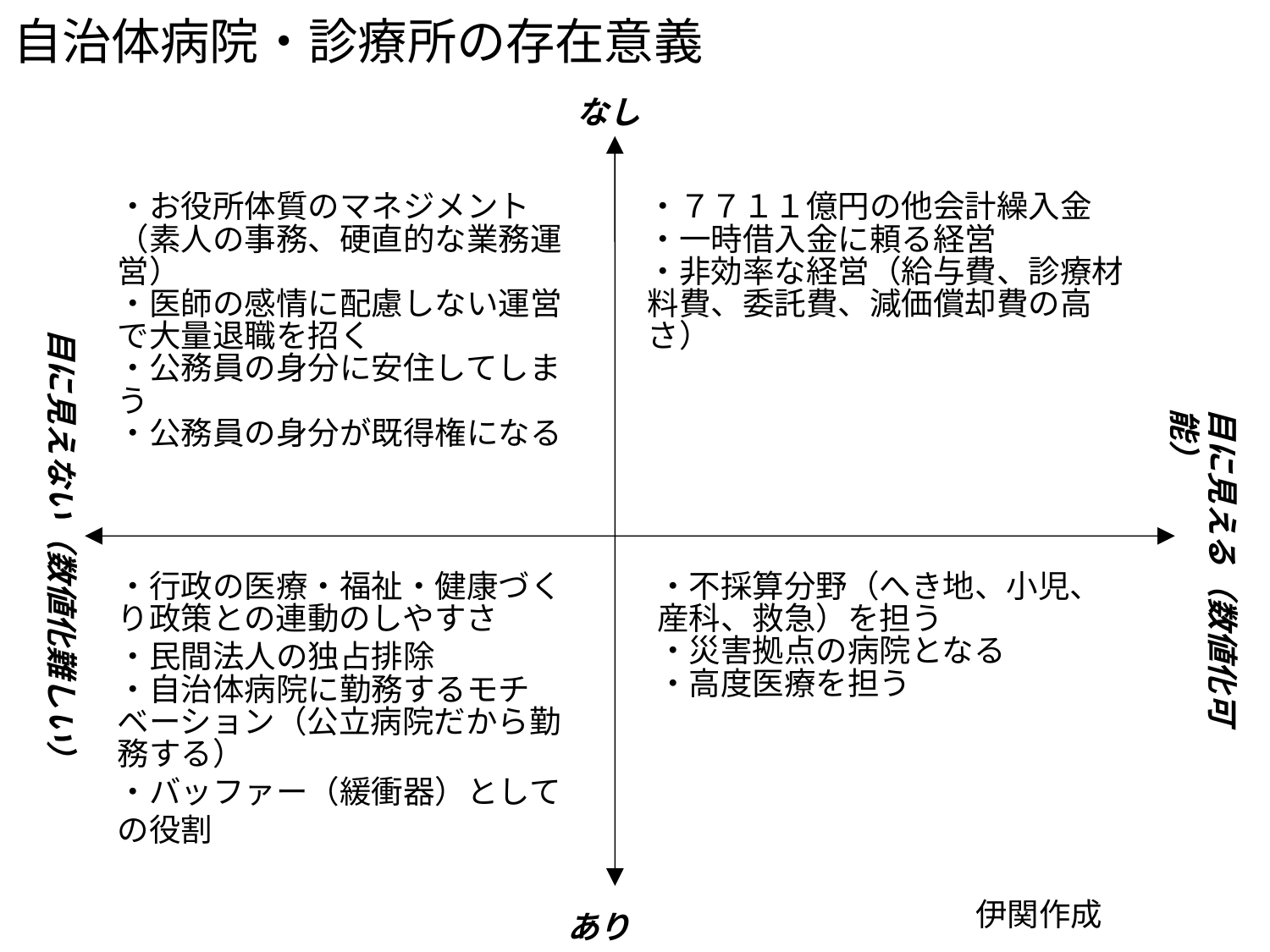

# 自治体病院・診療所の存在意義
なし

・お役所体質のマネジメント（素人の事務、硬直的な業務運営）
・医師の感情に配慮しない運営で大量退職を招く
・公務員の身分に安住してしまう
・公務員の身分が既得権になる
・７７１１億円の他会計繰入金
・一時借入金に頼る経営
・非効率な経営（給与費、診療材料費、委託費、減価償却費の高さ）
目に見えない（数値化難しい）
目に見える（数値化可能）

・行政の医療・福祉・健康づくり政策との連動のしやすさ
・民間法人の独占排除
・自治体病院に勤務するモチベーション（公立病院だから勤務する）
・バッファー（緩衝器）としての役割
・不採算分野（へき地、小児、産科、救急）を担う
・災害拠点の病院となる
・高度医療を担う
伊関作成
あり